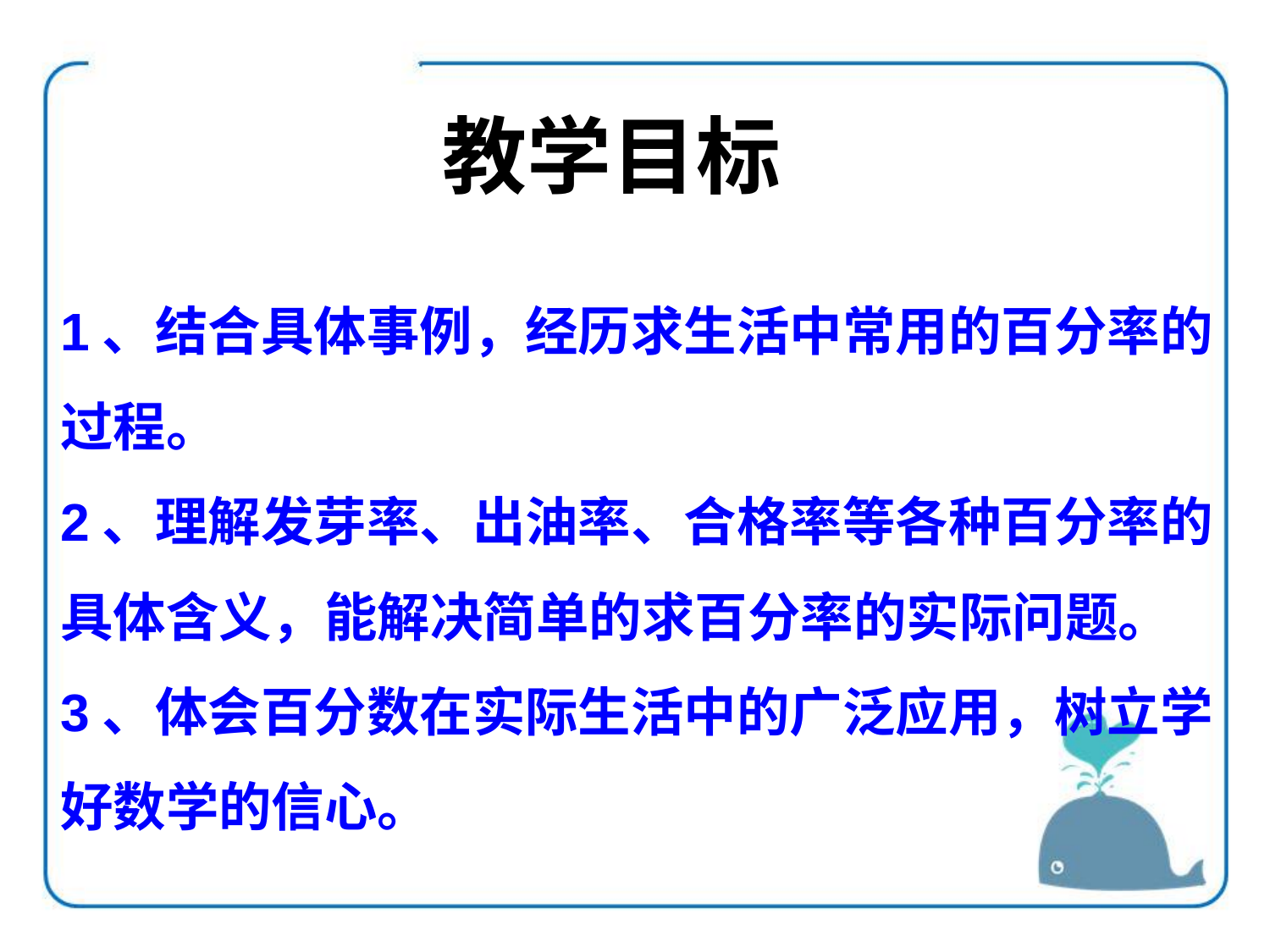

教学目标
1、结合具体事例，经历求生活中常用的百分率的过程。
2、理解发芽率、出油率、合格率等各种百分率的具体含义，能解决简单的求百分率的实际问题。
3、体会百分数在实际生活中的广泛应用，树立学好数学的信心。